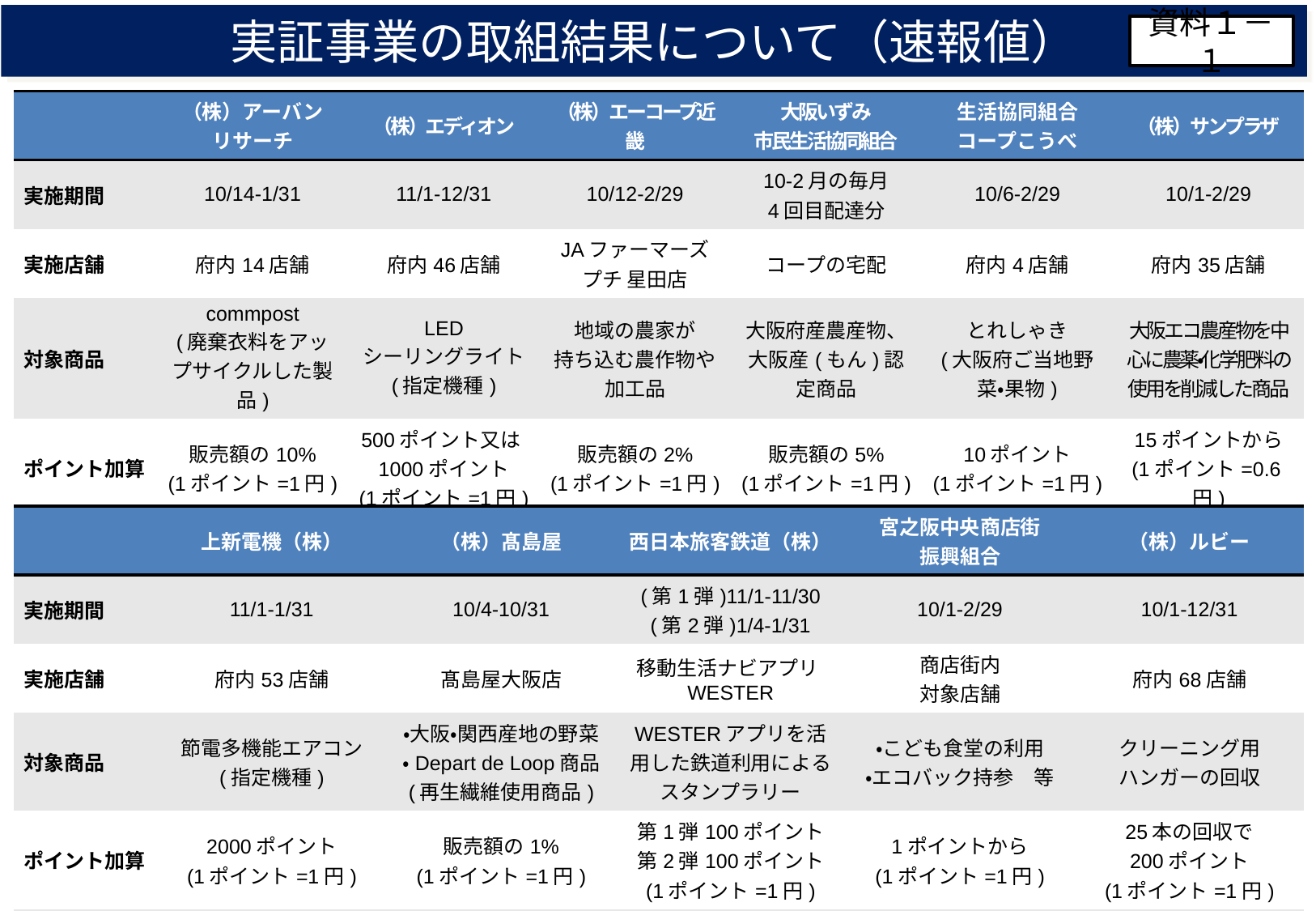

実証事業の取組結果について（速報値）
資料１－１
|  | （株）アーバン リサーチ | （株）エディオン | （株）エーコープ近畿 | 大阪いずみ 市民生活協同組合 | 生活協同組合 コープこうべ | （株）サンプラザ |
| --- | --- | --- | --- | --- | --- | --- |
| 実施期間 | 10/14-1/31 | 11/1-12/31 | 10/12-2/29 | 10-2月の毎月 4回目配達分 | 10/6-2/29 | 10/1-2/29 |
| 実施店舗 | 府内14店舗 | 府内46店舗 | JAファーマーズ プチ 星田店 | コープの宅配 | 府内4店舗 | 府内35店舗 |
| 対象商品 | commpost (廃棄衣料をアップサイクルした製品) | LED シーリングライト (指定機種) | 地域の農家が 持ち込む農作物や加工品 | 大阪府産農産物、大阪産(もん)認定商品 | とれしゃき (大阪府ご当地野菜・果物) | 大阪エコ農産物を中心に農薬・化学肥料の使用を削減した商品 |
| ポイント加算 | 販売額の10% (1ポイント=1円) | 500ポイント又は1000ポイント (1ポイント=1円) | 販売額の2% (1ポイント=1円) | 販売額の5% (1ポイント=1円) | 10ポイント (1ポイント=1円) | 15ポイントから (1ポイント=0.6円) |
| ポイント 付与人数 | ６４人 | － | 約５万８０００人 | 約１０万人 | 約７６００人 | － |
|  | 上新電機（株） | （株）髙島屋 | 西日本旅客鉄道（株） | 宮之阪中央商店街 振興組合 | （株）ルビー |
| --- | --- | --- | --- | --- | --- |
| 実施期間 | 11/1-1/31 | 10/4-10/31 | (第1弾)11/1-11/30 (第2弾)1/4-1/31 | 10/1-2/29 | 10/1-12/31 |
| 実施店舗 | 府内53店舗 | 髙島屋大阪店 | 移動生活ナビアプリWESTER | 商店街内 対象店舗 | 府内68店舗 |
| 対象商品 | 節電多機能エアコン (指定機種) | ・大阪・関西産地の野菜 ・Depart de Loop商品 (再生繊維使用商品) | WESTERアプリを活用した鉄道利用によるスタンプラリー | ・こども食堂の利用 ・エコバック持参　等 | クリーニング用 ハンガーの回収 |
| ポイント加算 | 2000ポイント (1ポイント=1円) | 販売額の1% (1ポイント=1円) | 第1弾100ポイント 第2弾100ポイント (1ポイント=1円) | 1ポイントから (1ポイント=1円) | 25本の回収で 200ポイント (1ポイント=1円) |
| ポイント 付与人数 | － | ３１人 | 約４８００人 | 約８６０人 | 約４４００人 |